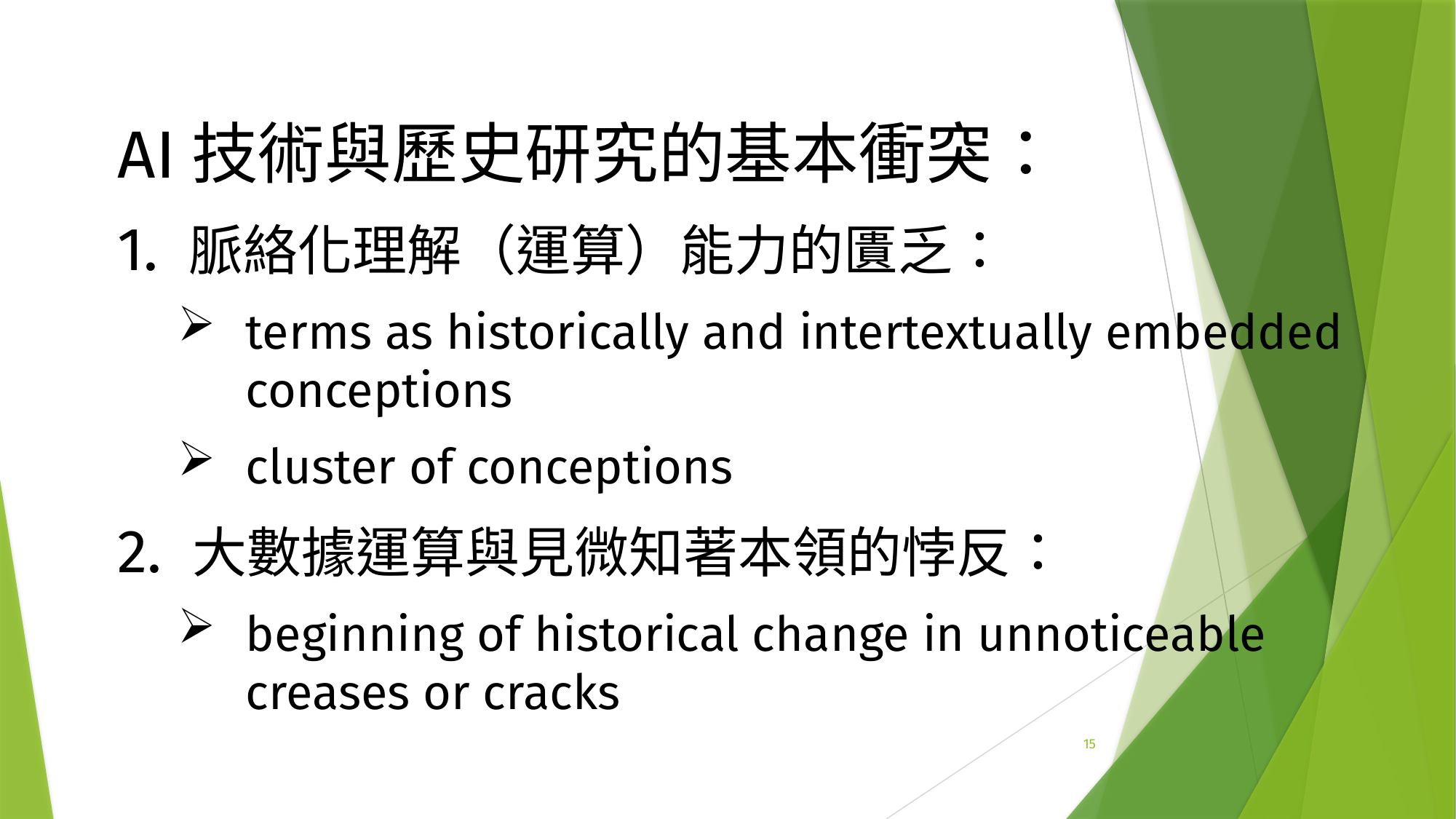

AI技術與歷史研究的基本衝突：
1. 脈絡化理解（運算）能力的匱乏：
terms as historically and intertextually embedded conceptions
cluster of conceptions
2. 大數據運算與見微知著本領的悖反：
beginning of historical change in unnoticeable creases or cracks
15